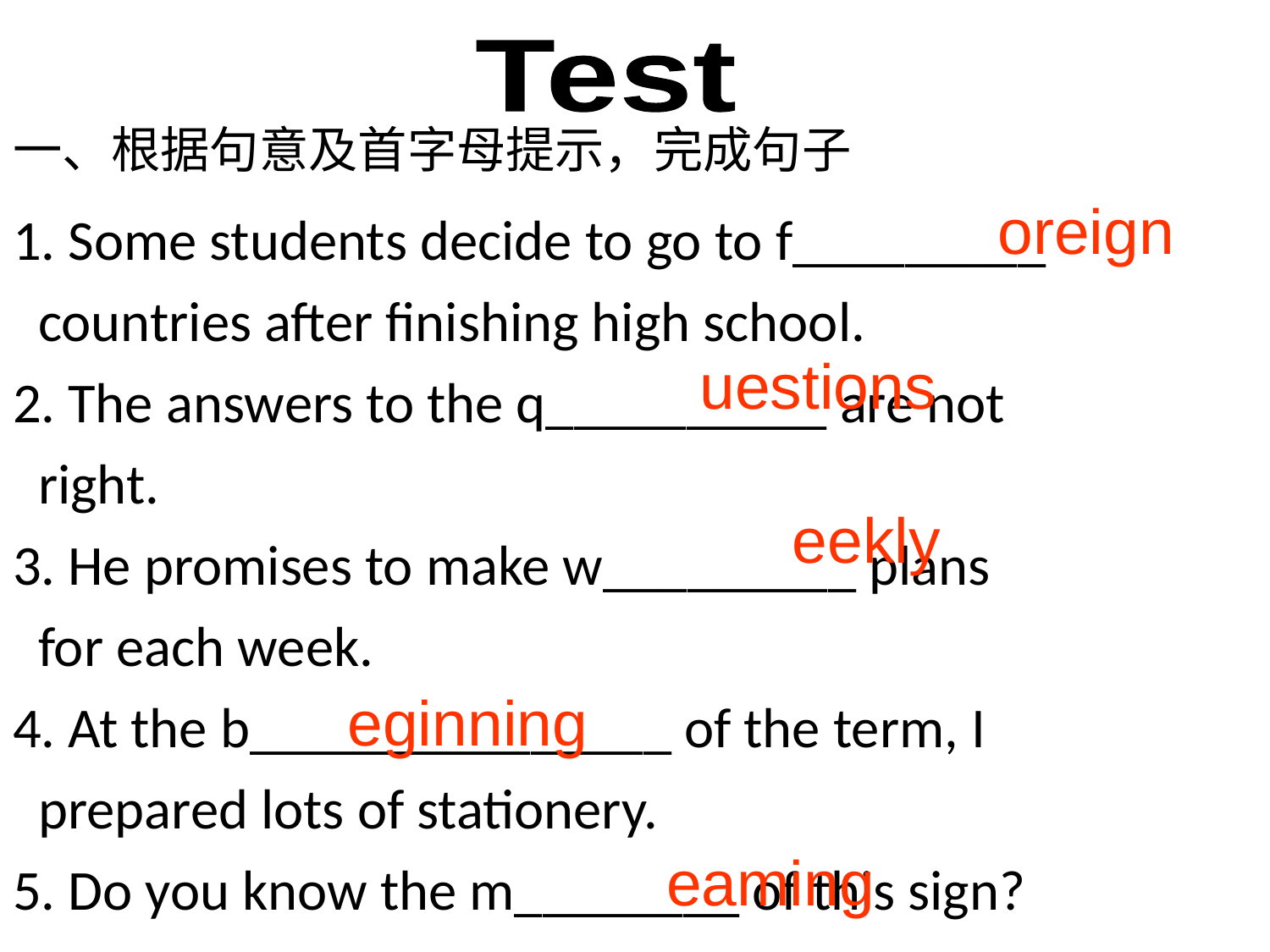

Test
一、根据句意及首字母提示，完成句子
1. Some students decide to go to f_________
  countries after finishing high school.
2. The answers to the q__________ are not
  right.
3. He promises to make w_________ plans
  for each week.
4. At the b_______________ of the term, I
  prepared lots of stationery.
5. Do you know the m________ of this sign?

oreign
uestions
eekly
eginning
eaming